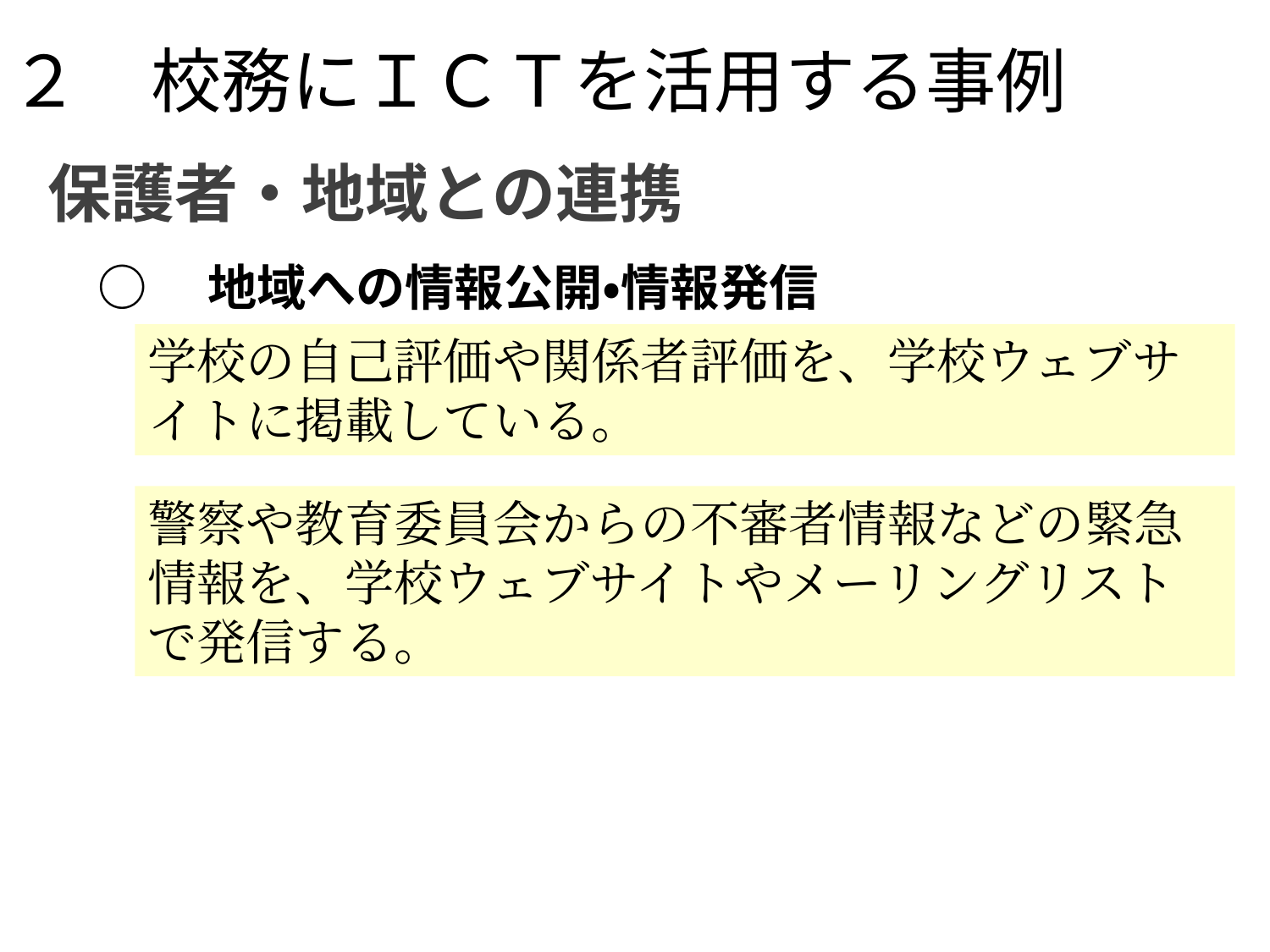

# ２　校務にＩＣＴを活用する事例
保護者・地域との連携
○　地域への情報公開・情報発信
学校の自己評価や関係者評価を、学校ウェブサイトに掲載している。
警察や教育委員会からの不審者情報などの緊急情報を、学校ウェブサイトやメーリングリストで発信する。